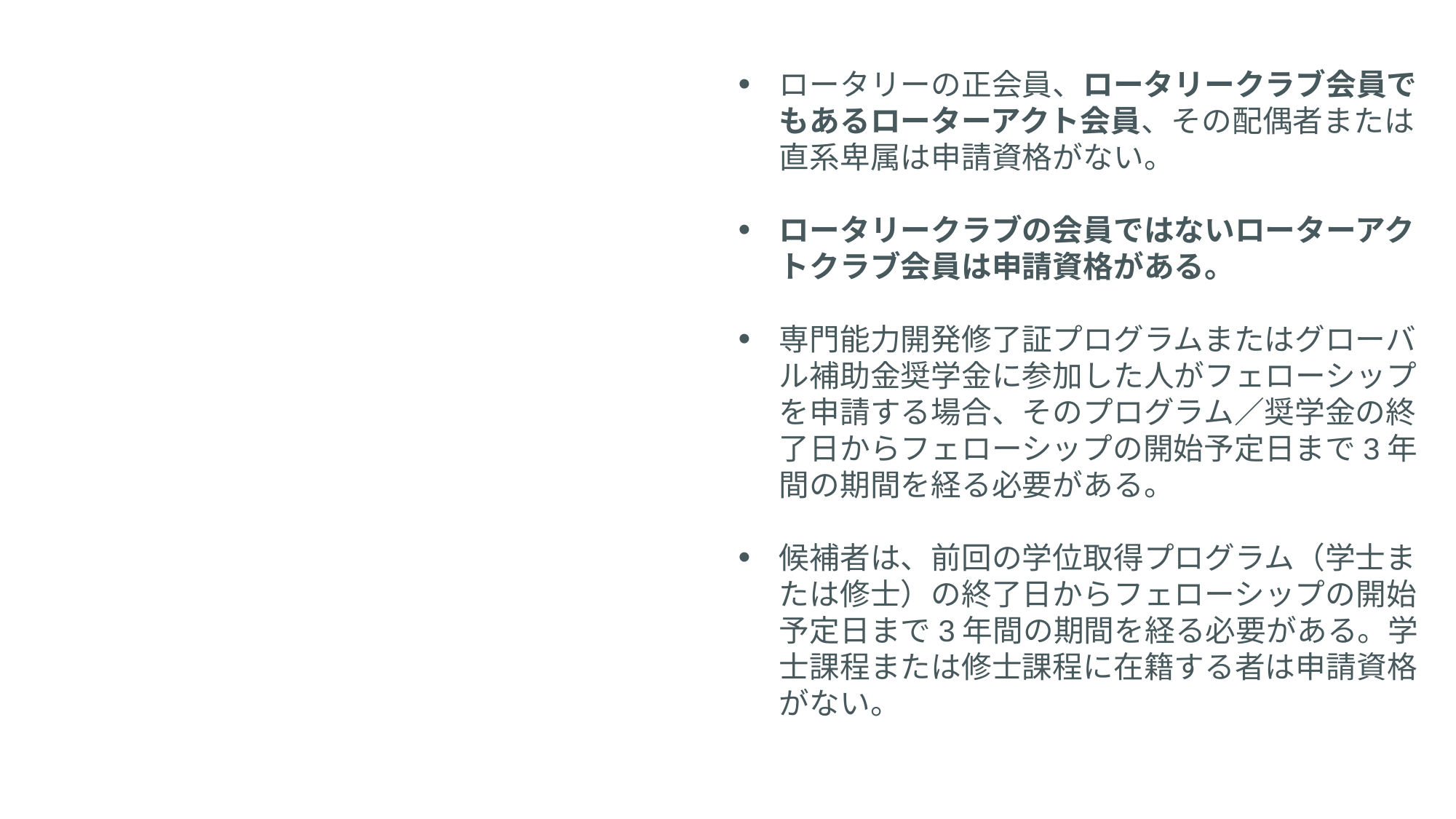

ロータリーの正会員、ロータリークラブ会員でもあるローターアクト会員、その配偶者または直系卑属は申請資格がない。

ロータリークラブの会員ではないローターアクトクラブ会員は申請資格がある。

専門能力開発修了証プログラムまたはグローバル補助金奨学金に参加した人がフェローシップを申請する場合、そのプログラム／奨学金の終了日からフェローシップの開始予定日まで3年間の期間を経る必要がある。

候補者は、前回の学位取得プログラム（学士または修士）の終了日からフェローシップの開始予定日まで3年間の期間を経る必要がある。学士課程または修士課程に在籍する者は申請資格がない。

申請資格
における制限